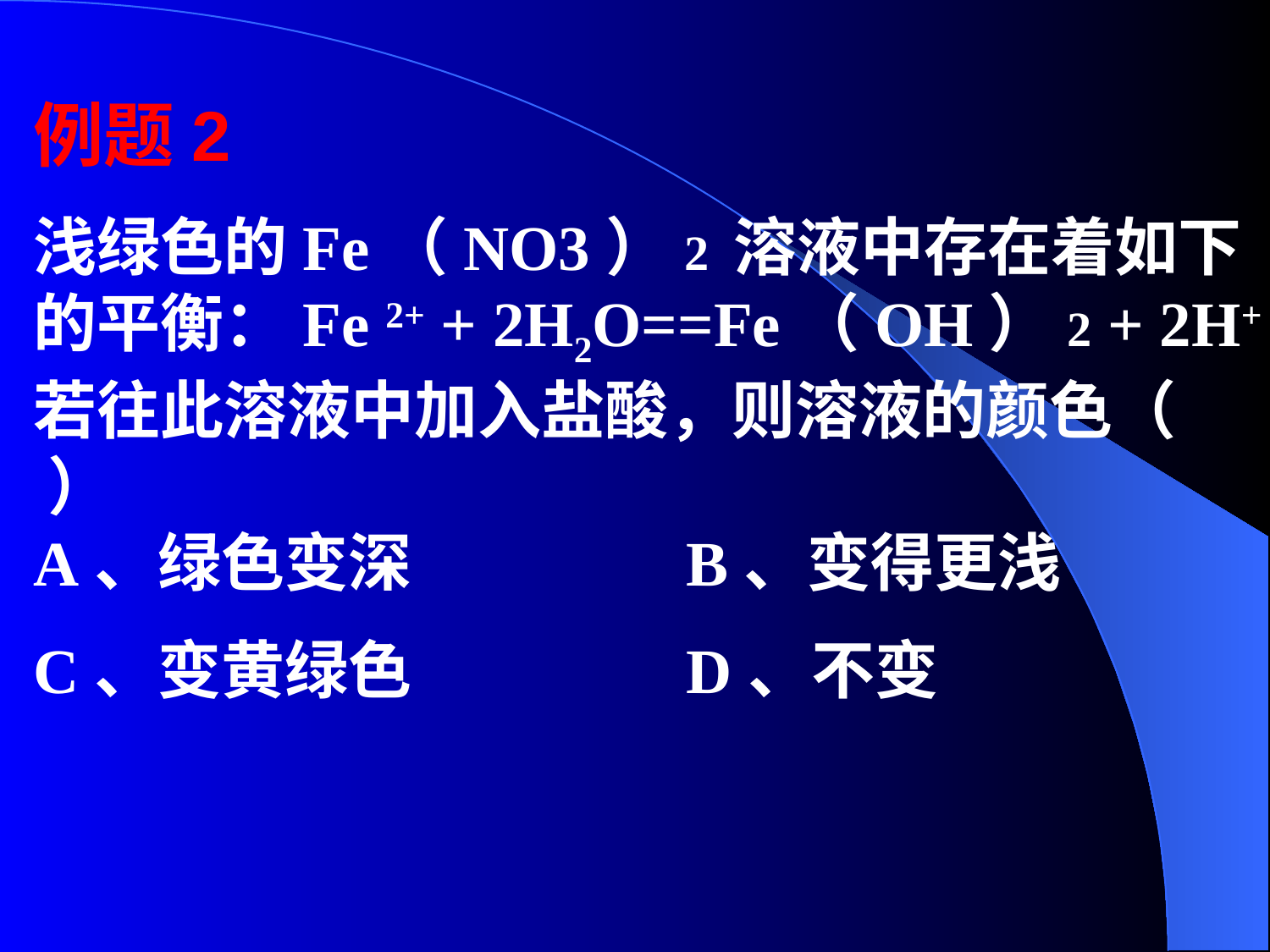

例题2
浅绿色的Fe（NO3）2 溶液中存在着如下的平衡：Fe 2+ + 2H2O==Fe（OH）2 + 2H+
若往此溶液中加入盐酸，则溶液的颜色（   ）
A、绿色变深                  B、变得更浅
C、变黄绿色                  D、不变

5